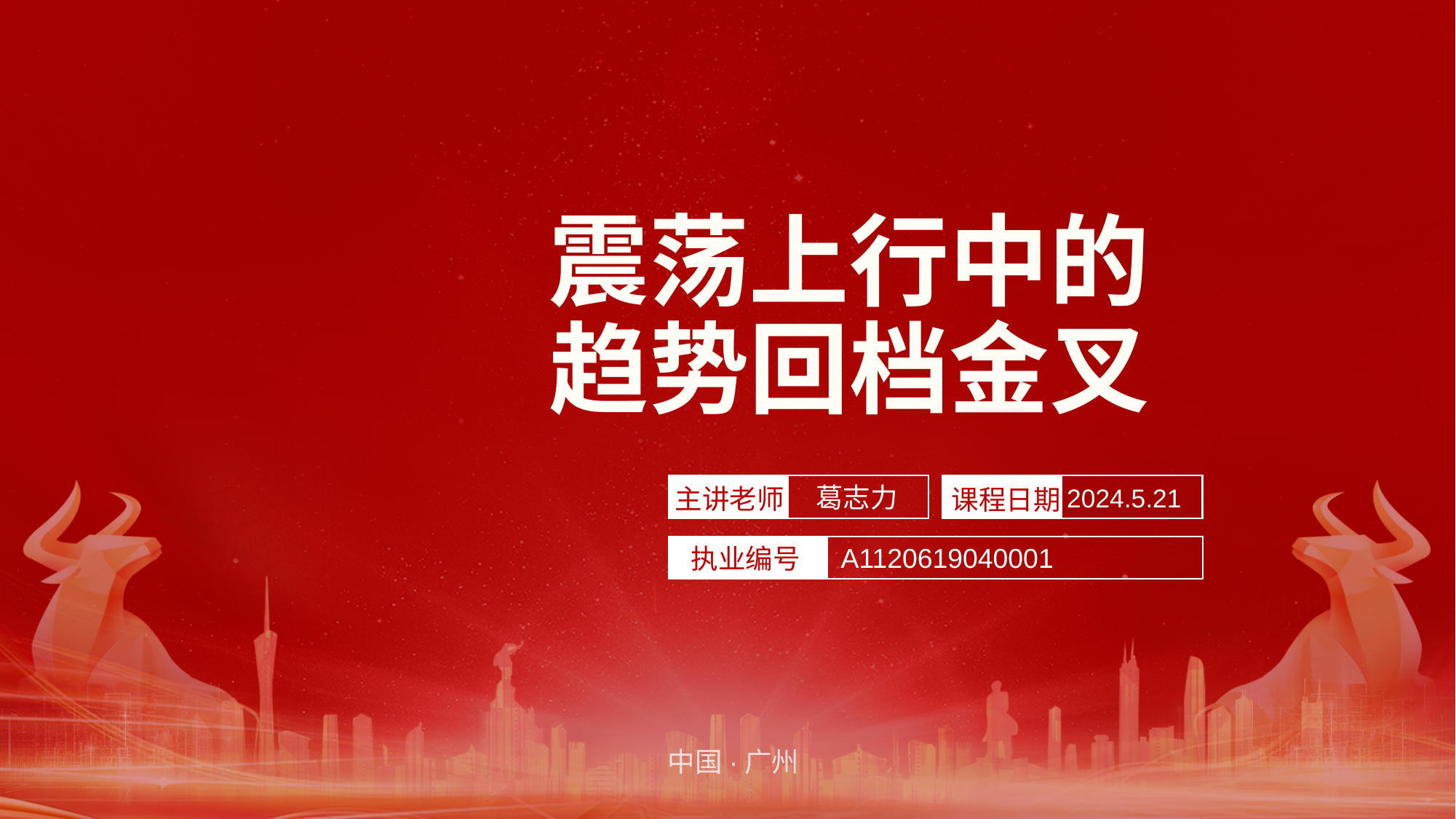

震荡上行中的
趋势回档金叉
葛志力

2024.5.21
课程日期
主讲老师
A1120619040001

执业编号
中国·广州